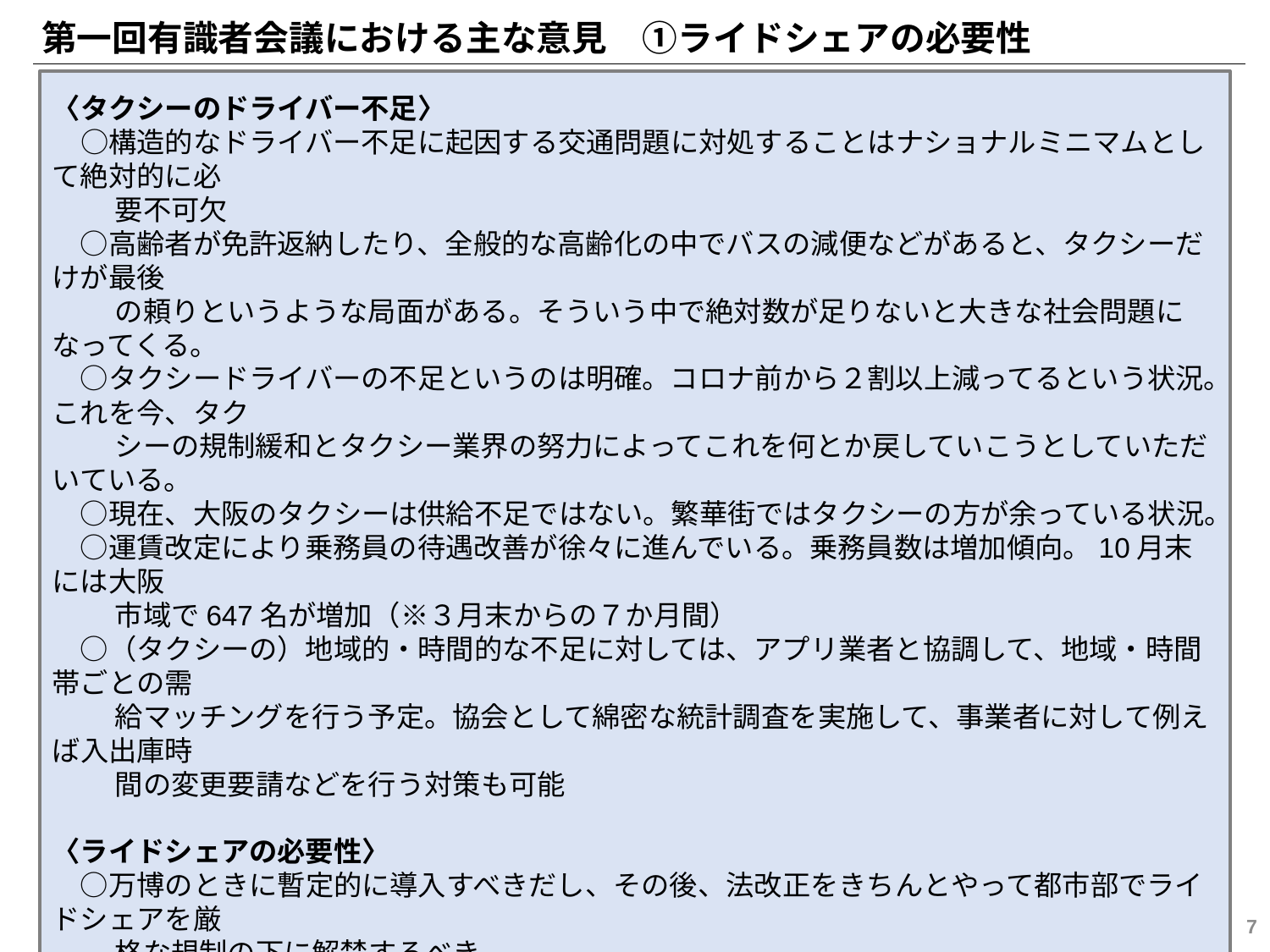

第一回有識者会議における主な意見　①ライドシェアの必要性
〈タクシーのドライバー不足〉
　○構造的なドライバー不足に起因する交通問題に対処することはナショナルミニマムとして絶対的に必
　　 要不可欠
　○高齢者が免許返納したり、全般的な高齢化の中でバスの減便などがあると、タクシーだけが最後
　　 の頼りというような局面がある。そういう中で絶対数が足りないと大きな社会問題になってくる。
　○タクシードライバーの不足というのは明確。コロナ前から２割以上減ってるという状況。これを今、タク
　　 シーの規制緩和とタクシー業界の努力によってこれを何とか戻していこうとしていただいている。
　○現在、大阪のタクシーは供給不足ではない。繁華街ではタクシーの方が余っている状況。
　○運賃改定により乗務員の待遇改善が徐々に進んでいる。乗務員数は増加傾向。10月末には大阪
　　 市域で647名が増加（※３月末からの７か月間）
　○（タクシーの）地域的・時間的な不足に対しては、アプリ業者と協調して、地域・時間帯ごとの需
　　 給マッチングを行う予定。協会として綿密な統計調査を実施して、事業者に対して例えば入出庫時
　　 間の変更要請などを行う対策も可能

〈ライドシェアの必要性〉
　○万博のときに暫定的に導入すべきだし、その後、法改正をきちんとやって都市部でライドシェアを厳
　　 格な規制の下に解禁するべき
　○ライドシェアの一つの価値として、需要の急激なスパイク時への対応や、オフピーク時の潜在需要の
　　 掘り起こしなどもできるところにある。オーストラリアの事例だと、ライドシェアが制度化されてから、ライド
　　 シェアが潜在需要を獲得し、タクシーは横ばい。一緒になって市場を広げることが可能と思っている。
　○ライドシェアのメリットはフレックス需要対応。消費者も決まった時間に動くというわけでもない。局所
　　 的に需給がひっ迫するという場面があるので、そのときにゲリラ的に供給できる体制というのが必要
　○二者択一のように議論されてしまうが、相互に補完し合うことで目標を達成できるのではないか。
　　 より多くの人が必要なタイミングで快適に運送サービスによる便益を受けられる。
　○ライドシェアで市内が混めば、万博会場へのタクシーの回送も遅れてスムーズな輸送が妨げられる。
7